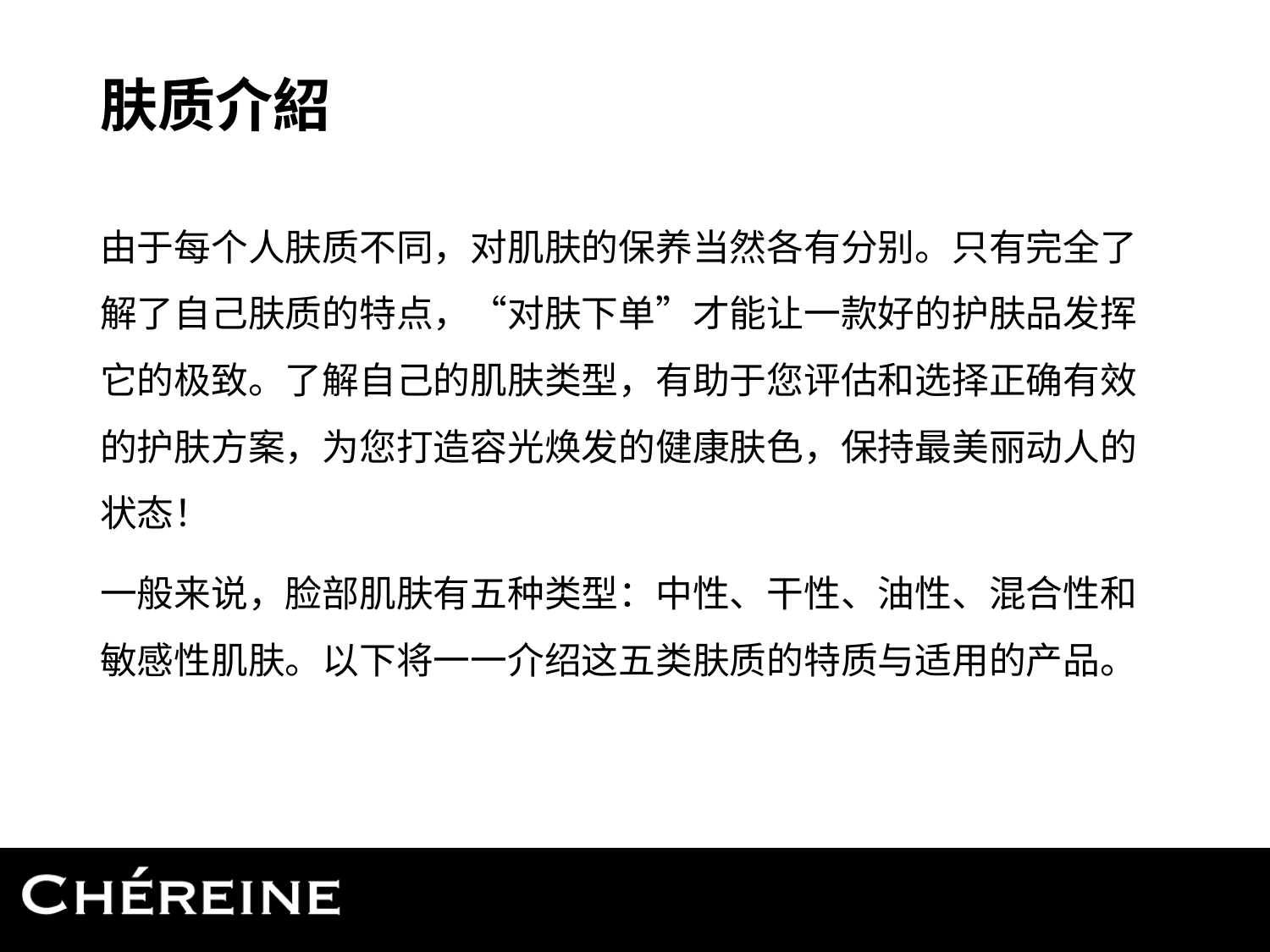

# 肤质介紹
由于每个人肤质不同，对肌肤的保养当然各有分别。只有完全了解了自己肤质的特点，“对肤下单”才能让一款好的护肤品发挥它的极致。了解自己的肌肤类型，有助于您评估和选择正确有效的护肤方案，为您打造容光焕发的健康肤色，保持最美丽动人的状态！
一般来说，脸部肌肤有五种类型：中性、干性、油性、混合性和敏感性肌肤。以下将一一介绍这五类肤质的特质与适用的产品。